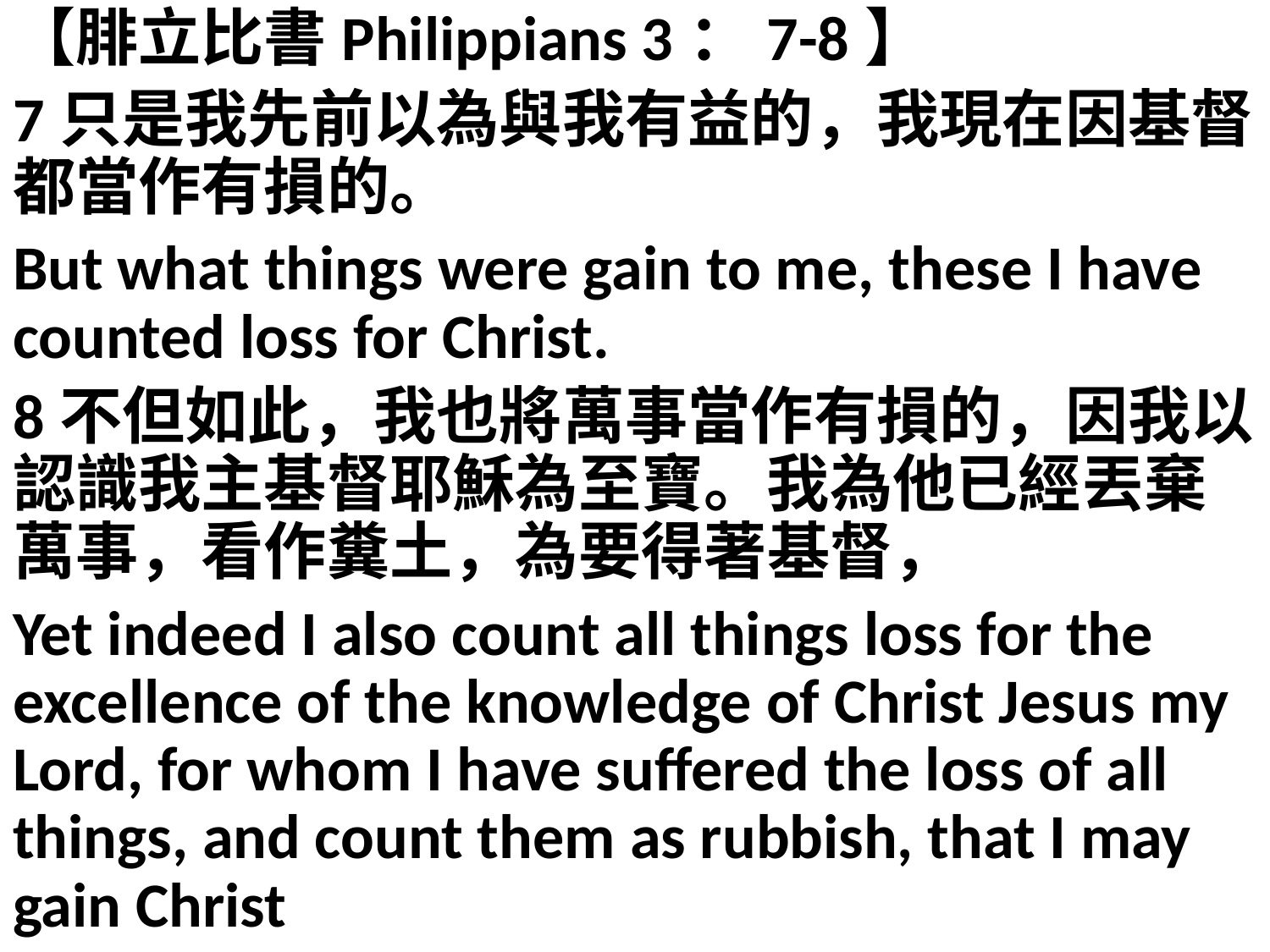

【腓立比書Philippians 3：7-8】
7只是我先前以為與我有益的，我現在因基督都當作有損的。
But what things were gain to me, these I have counted loss for Christ.
8不但如此，我也將萬事當作有損的，因我以認識我主基督耶穌為至寶。我為他已經丟棄萬事，看作糞土，為要得著基督，
Yet indeed I also count all things loss for the excellence of the knowledge of Christ Jesus my Lord, for whom I have suffered the loss of all things, and count them as rubbish, that I may gain Christ